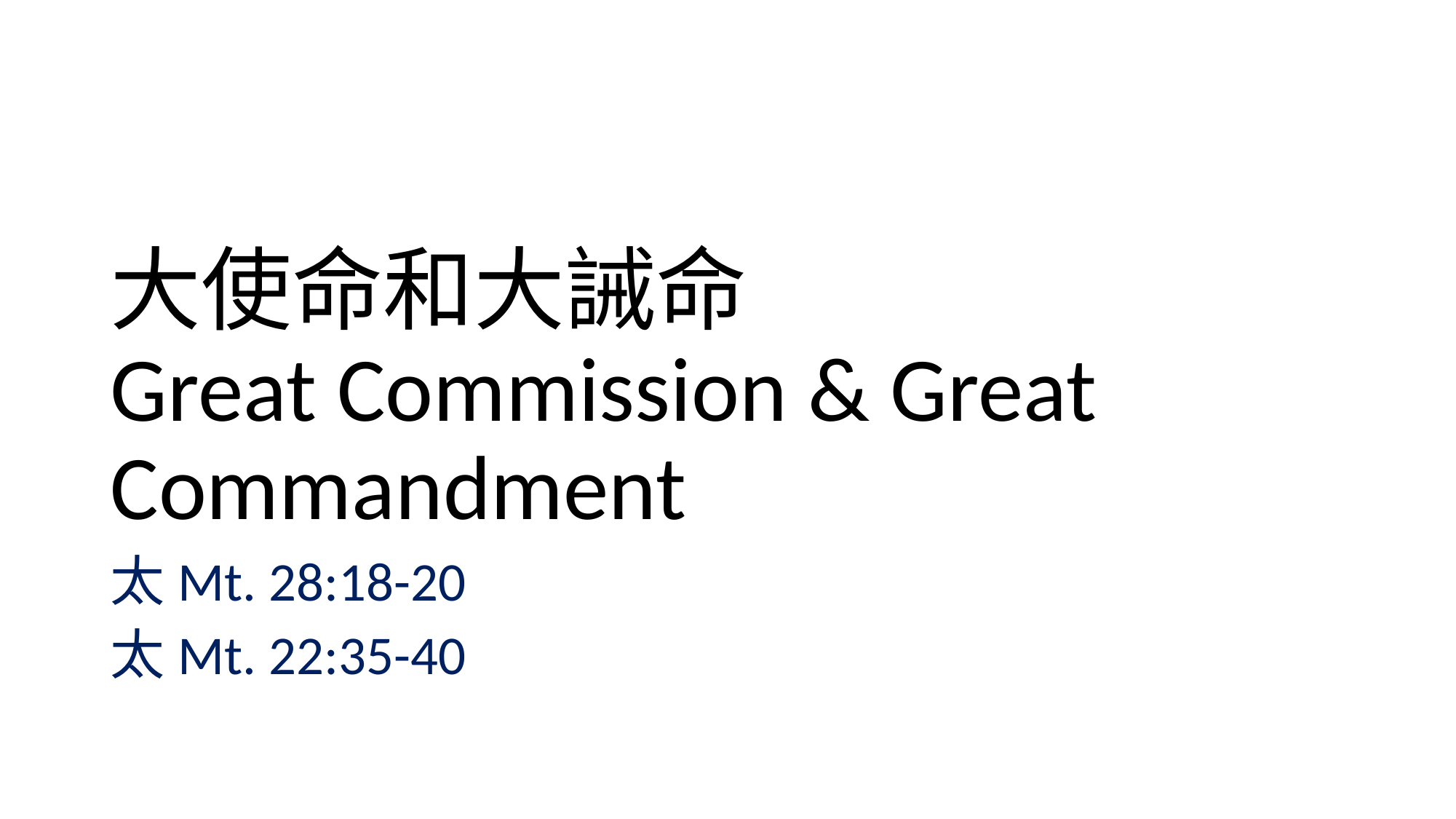

# 大使命和大誡命 Great Commission & Great Commandment
太Mt. 28:18-20
太Mt. 22:35-40